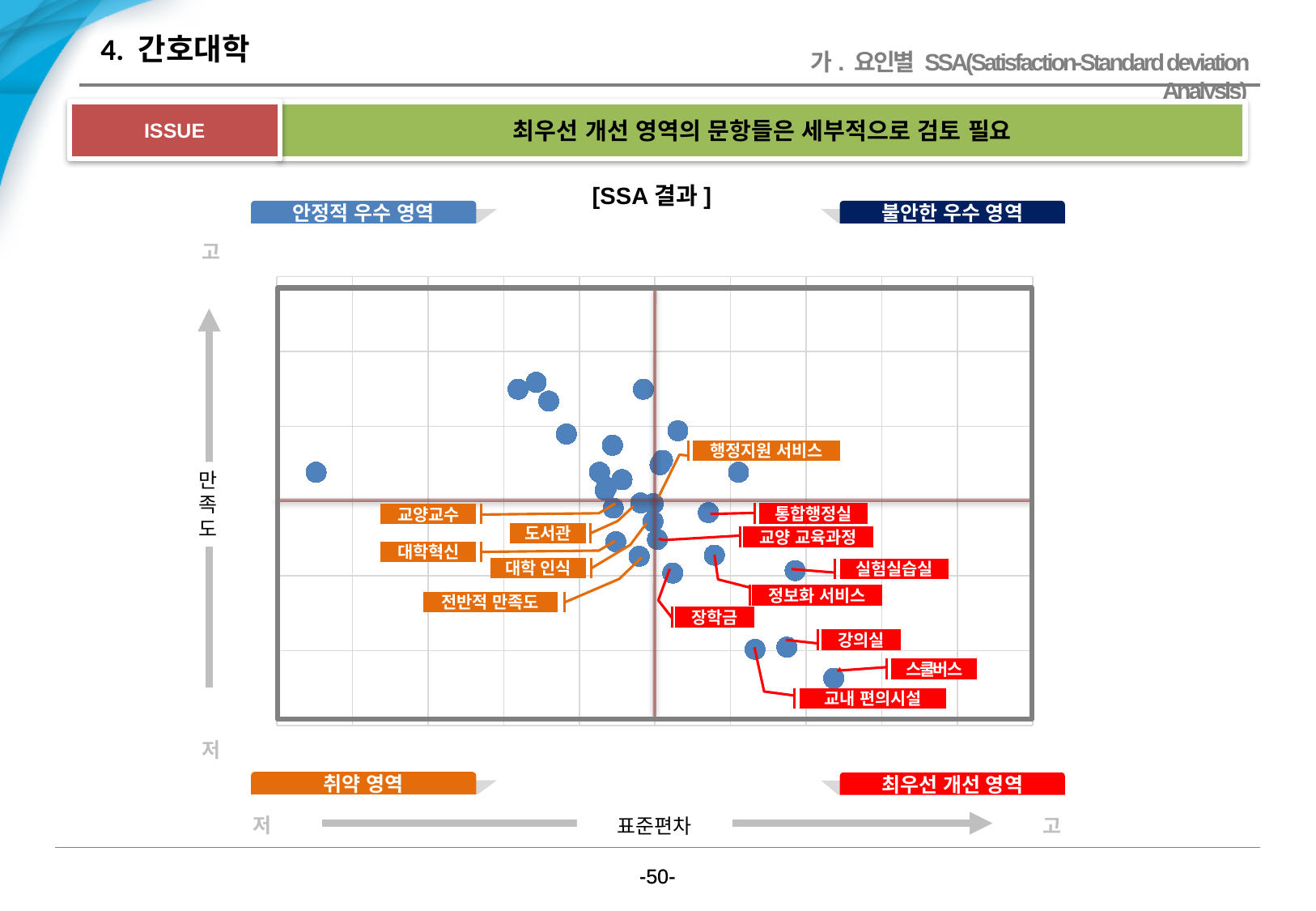

# 4. 간호대학
가. 요인별 SSA(Satisfaction-Standard deviation Analysis)
ISSUE
최우선 개선 영역의 문항들은 세부적으로 검토 필요
[SSA결과]
안정적 우수 영역

불안한 우수 영역

고

### Chart

| Category | Y 값 |
|---|---|
행정지원 서비스
만
족
도
스쿨버스
교내 편의시설
저
취약 영역

최우선 개선 영역

저
고
표준편차
통합행정실
교양교수
도서관
교양 교육과정
대학혁신
대학 인식
실험실습실
정보화 서비스
전반적 만족도
장학금
강의실
-50-
-50-